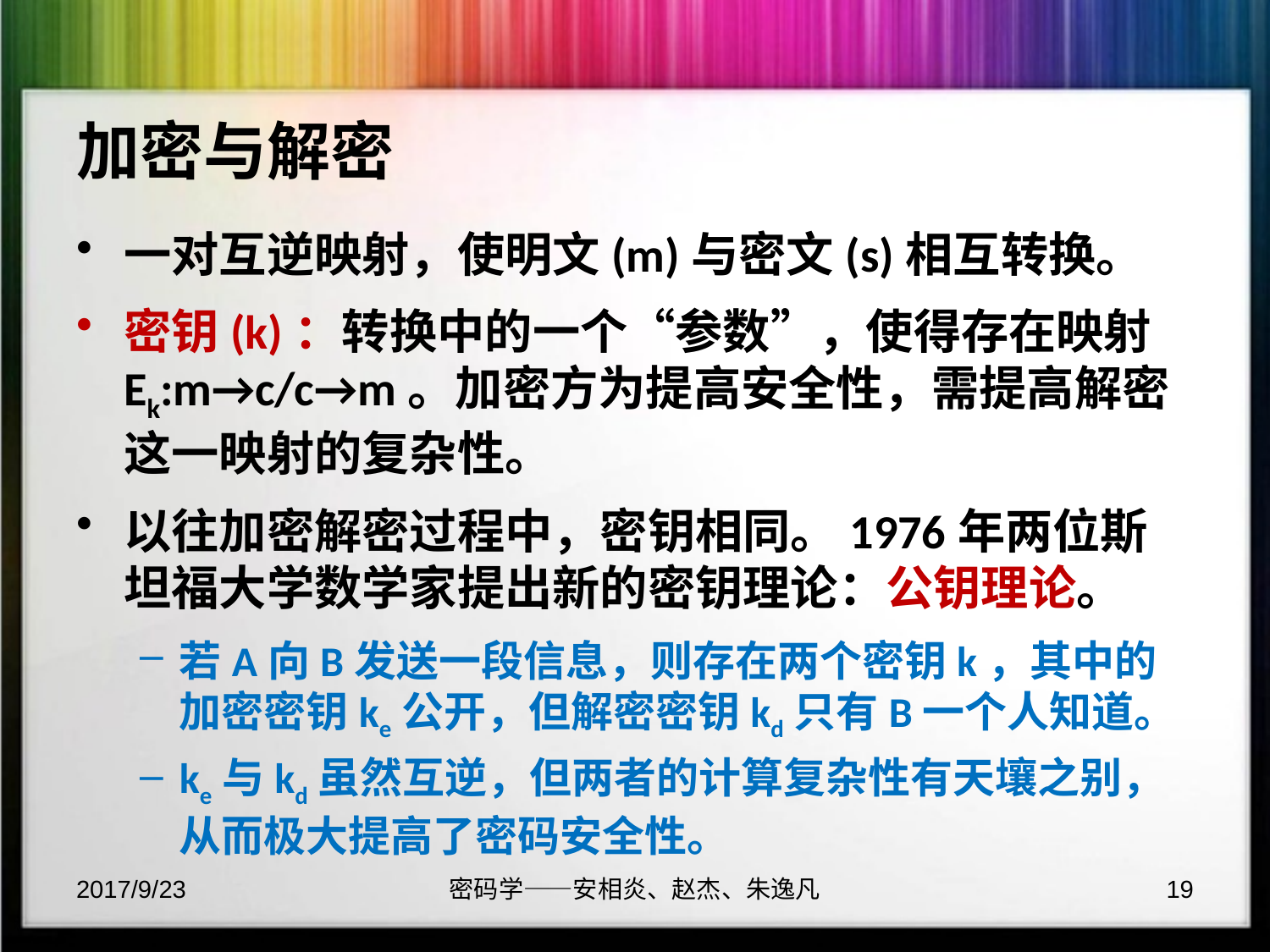

# 加密与解密
一对互逆映射，使明文(m)与密文(s)相互转换。
密钥(k)：转换中的一个“参数”，使得存在映射Ek:m→c/c→m。加密方为提高安全性，需提高解密这一映射的复杂性。
以往加密解密过程中，密钥相同。1976年两位斯坦福大学数学家提出新的密钥理论：公钥理论。
若A向B发送一段信息，则存在两个密钥k，其中的加密密钥ke公开，但解密密钥kd只有B一个人知道。
ke与kd虽然互逆，但两者的计算复杂性有天壤之别，从而极大提高了密码安全性。

2017/9/23
密码学——安相炎、赵杰、朱逸凡
19